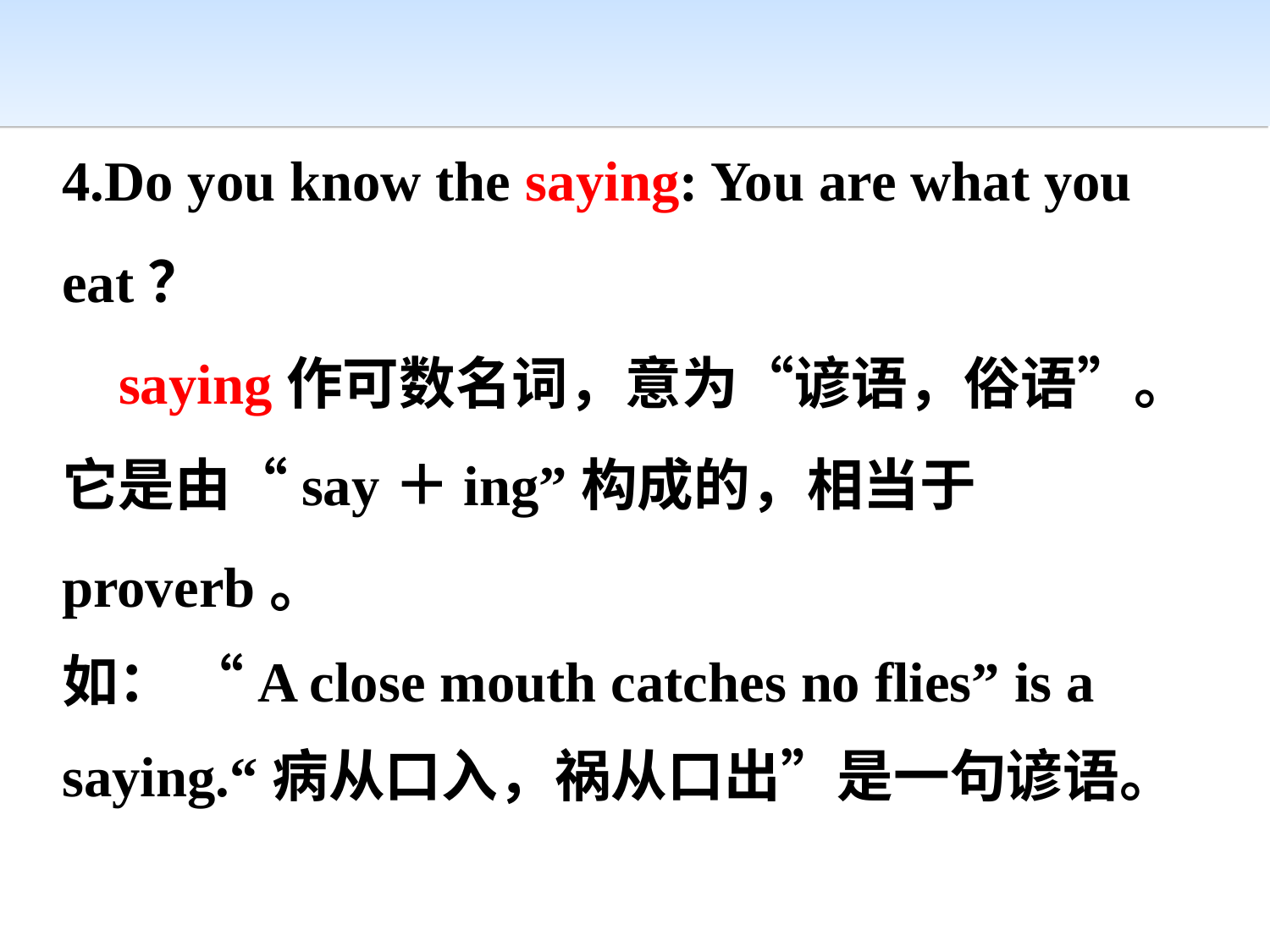

4.Do you know the saying: You are what you eat？
    saying作可数名词，意为“谚语，俗语”。它是由“say＋­ing”构成的，相当于proverb。
如： “A close mouth catches no flies” is a saying.“病从口入，祸从口出”是一句谚语。